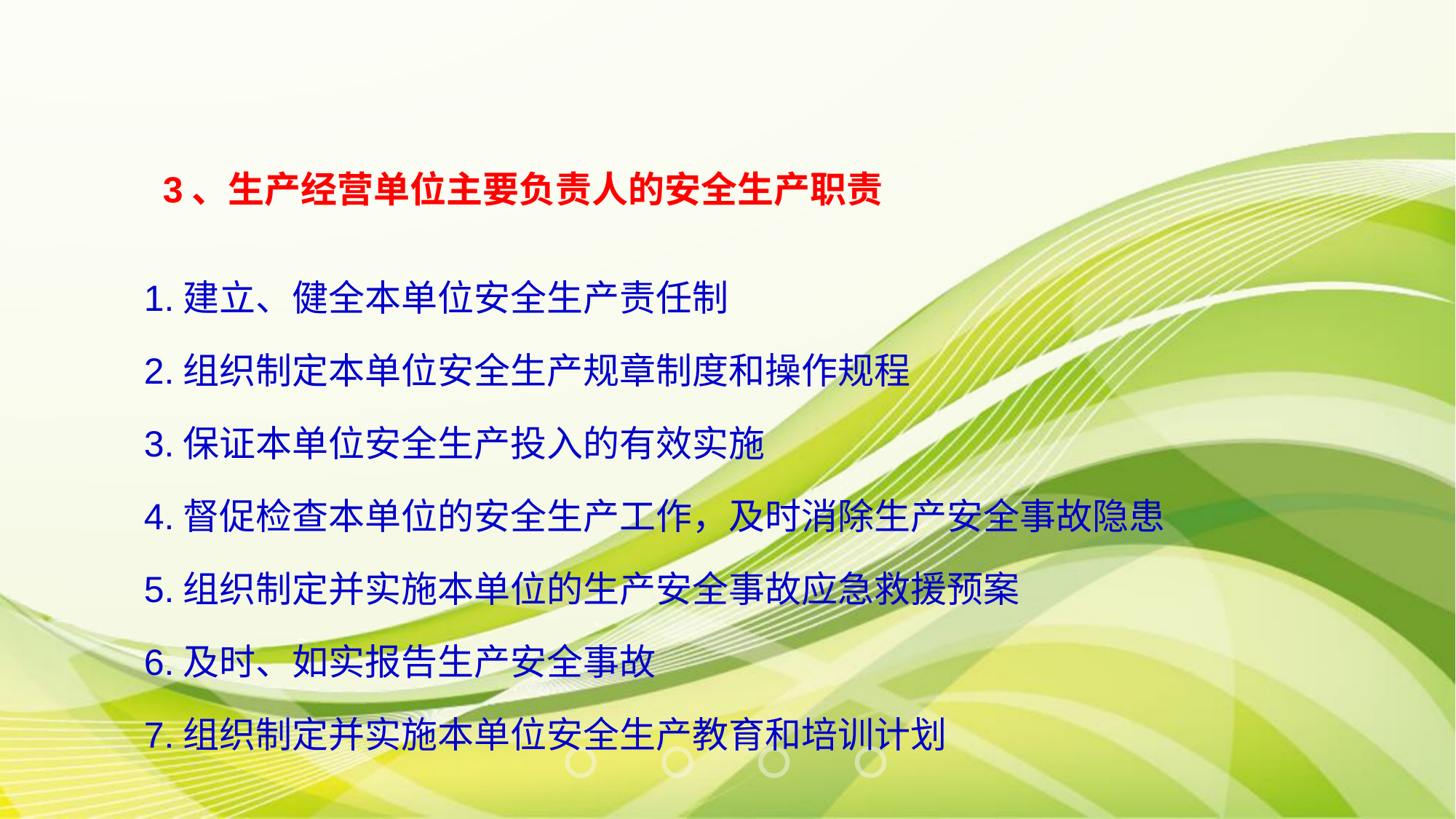

3、生产经营单位主要负责人的安全生产职责
1.建立、健全本单位安全生产责任制
2.组织制定本单位安全生产规章制度和操作规程
3.保证本单位安全生产投入的有效实施
4.督促检查本单位的安全生产工作，及时消除生产安全事故隐患
5.组织制定并实施本单位的生产安全事故应急救援预案
6.及时、如实报告生产安全事故
7.组织制定并实施本单位安全生产教育和培训计划